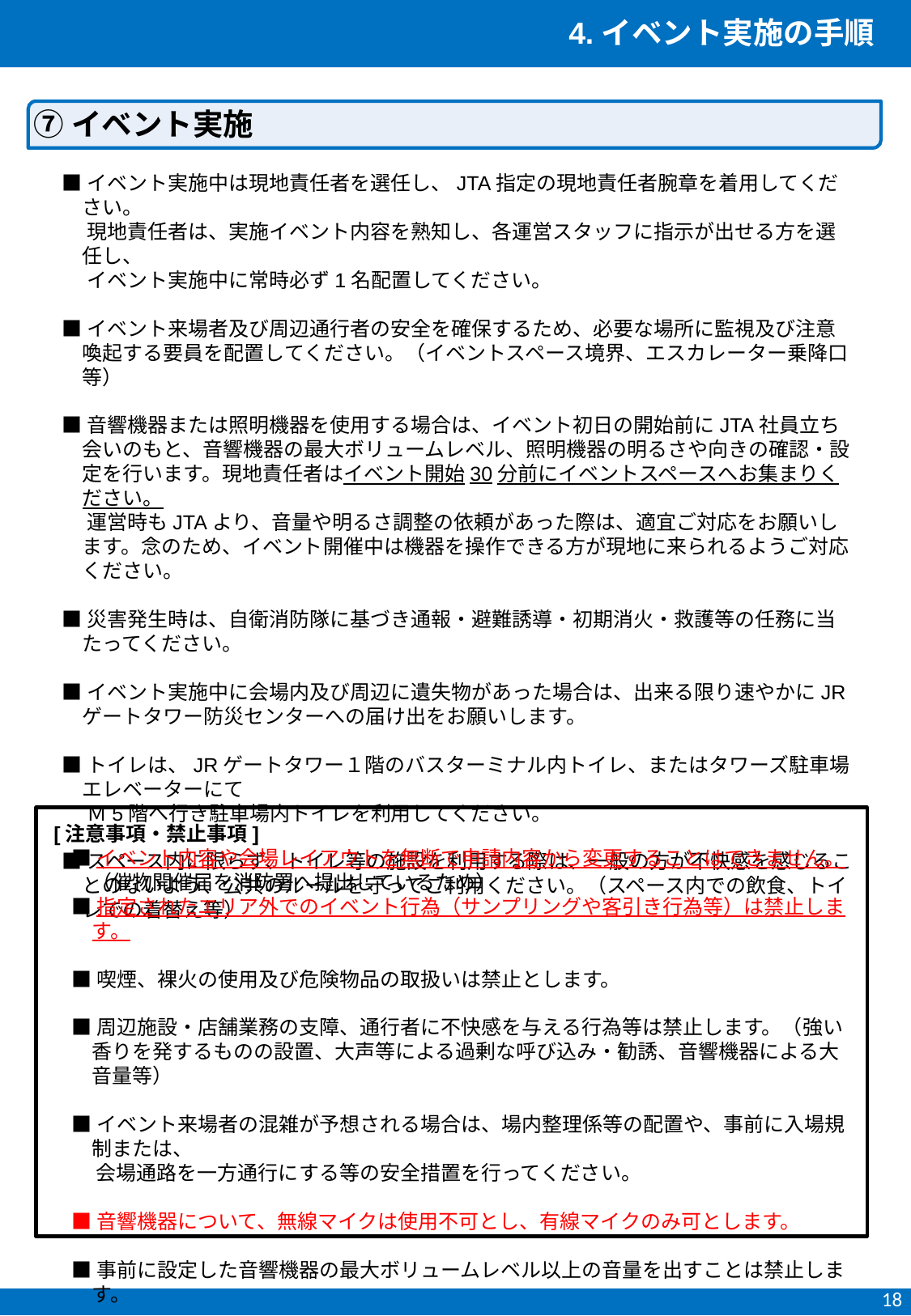

4.イベント実施の手順
➆イベント実施

■イベント実施中は現地責任者を選任し、JTA指定の現地責任者腕章を着用してください。
　 現地責任者は、実施イベント内容を熟知し、各運営スタッフに指示が出せる方を選任し、
　 イベント実施中に常時必ず1名配置してください。

■イベント来場者及び周辺通行者の安全を確保するため、必要な場所に監視及び注意喚起する要員を配置してください。（イベントスペース境界、エスカレーター乗降口 等）

■音響機器または照明機器を使用する場合は、イベント初日の開始前にJTA社員立ち会いのもと、音響機器の最大ボリュームレベル、照明機器の明るさや向きの確認・設定を行います。現地責任者はイベント開始30分前にイベントスペースへお集まりください。
　 運営時もJTAより、音量や明るさ調整の依頼があった際は、適宜ご対応をお願いします。念のため、イベント開催中は機器を操作できる方が現地に来られるようご対応ください。

■災害発生時は、自衛消防隊に基づき通報・避難誘導・初期消火・救護等の任務に当たってください。

■イベント実施中に会場内及び周辺に遺失物があった場合は、出来る限り速やかにJRゲートタワー防災センターへの届け出をお願いします。

■トイレは、JRゲートタワー１階のバスターミナル内トイレ、またはタワーズ駐車場エレベーターにて
　 Ｍ5階へ行き駐車場内トイレを利用してください。

■スペース内に限らず、トイレ等の施設を利用する際は、一般の方が不快感を感じることのないよう、公共のルールを守ってご利用ください。（スペース内での飲食、トイレでの着替え等）

 [注意事項・禁止事項]
■イベント内容や会場レイアウトを無断で申請内容から変更することはできません。
　（催物開催届を消防署へ提出しているため）
■指定されたエリア外でのイベント行為（サンプリングや客引き行為等）は禁止します。

■喫煙、裸火の使用及び危険物品の取扱いは禁止とします。

■周辺施設・店舗業務の支障、通行者に不快感を与える行為等は禁止します。（強い香りを発するものの設置、大声等による過剰な呼び込み・勧誘、音響機器による大音量等）

■イベント来場者の混雑が予想される場合は、場内整理係等の配置や、事前に入場規制または、
　 会場通路を一方通行にする等の安全措置を行ってください。

■音響機器について、無線マイクは使用不可とし、有線マイクのみ可とします。

■事前に設定した音響機器の最大ボリュームレベル以上の音量を出すことは禁止します。

18